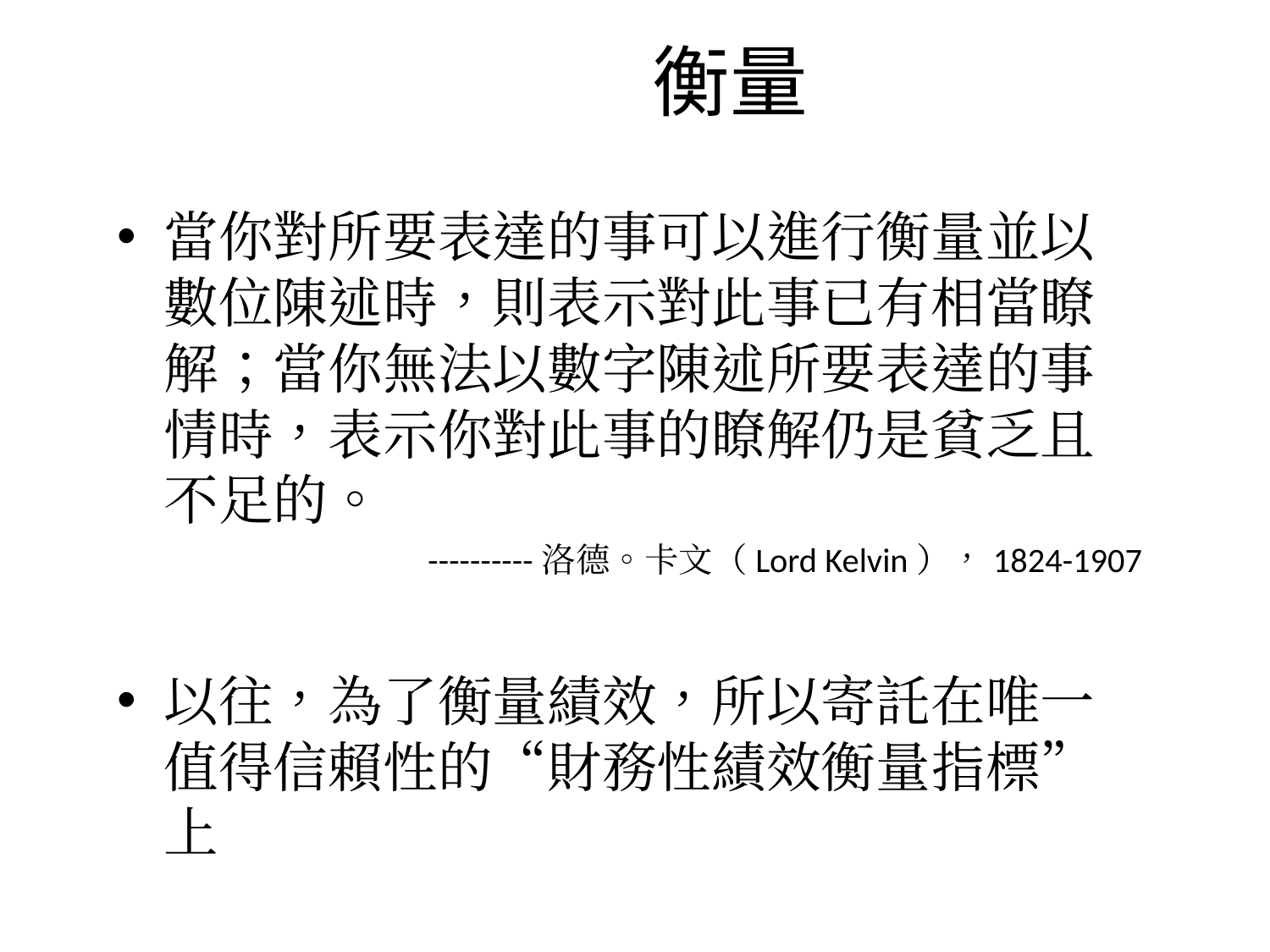

# 衡量
當你對所要表達的事可以進行衡量並以數位陳述時，則表示對此事已有相當瞭解；當你無法以數字陳述所要表達的事情時，表示你對此事的瞭解仍是貧乏且不足的。
----------洛德。卡文（Lord Kelvin），1824-1907

以往，為了衡量績效，所以寄託在唯一值得信賴性的“財務性績效衡量指標”上